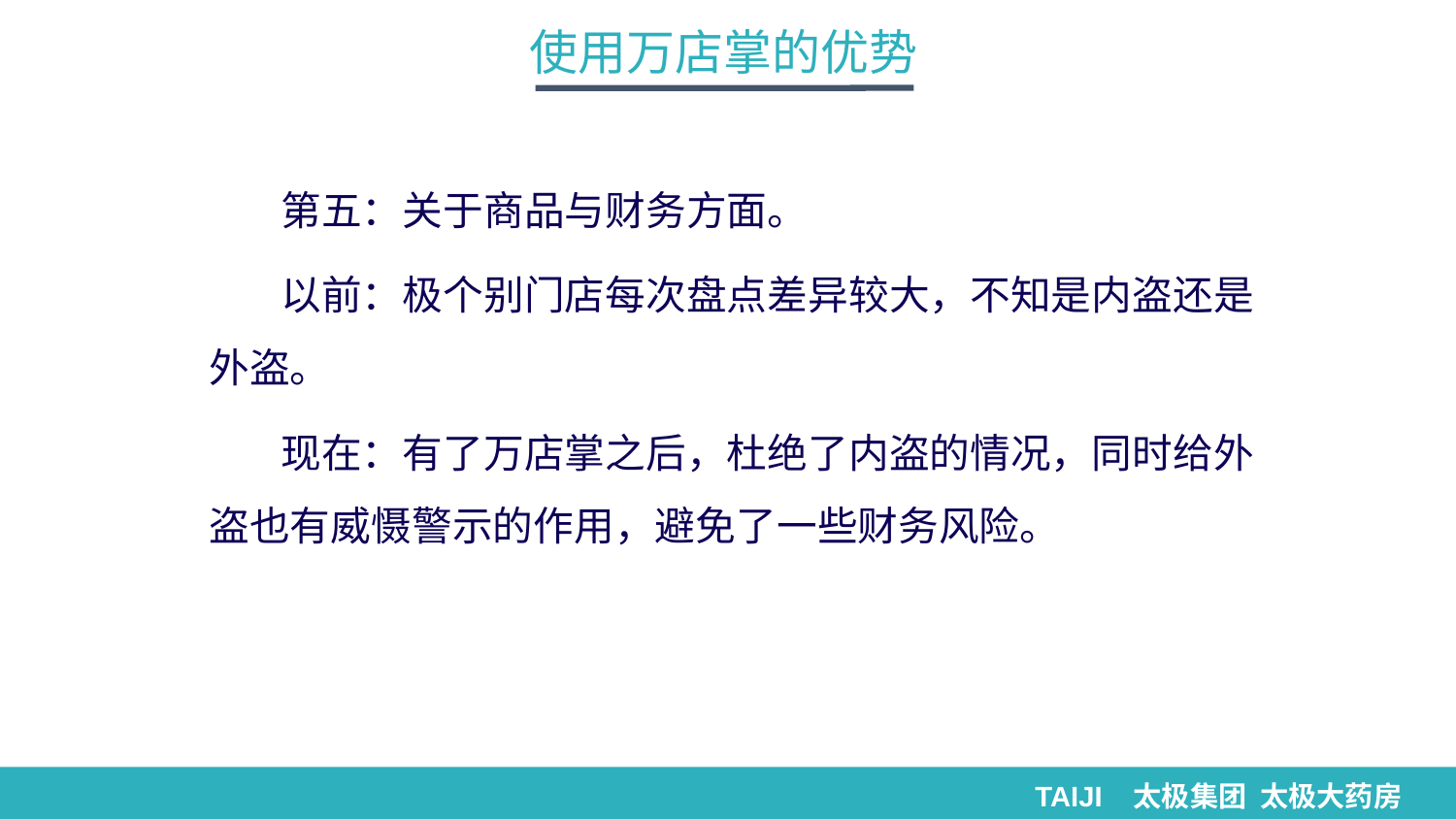

使用万店掌的优势
第五：关于商品与财务方面。
以前：极个别门店每次盘点差异较大，不知是内盗还是外盗。
现在：有了万店掌之后，杜绝了内盗的情况，同时给外盗也有威慑警示的作用，避免了一些财务风险。

TAIJI   太极集团  太极大药房